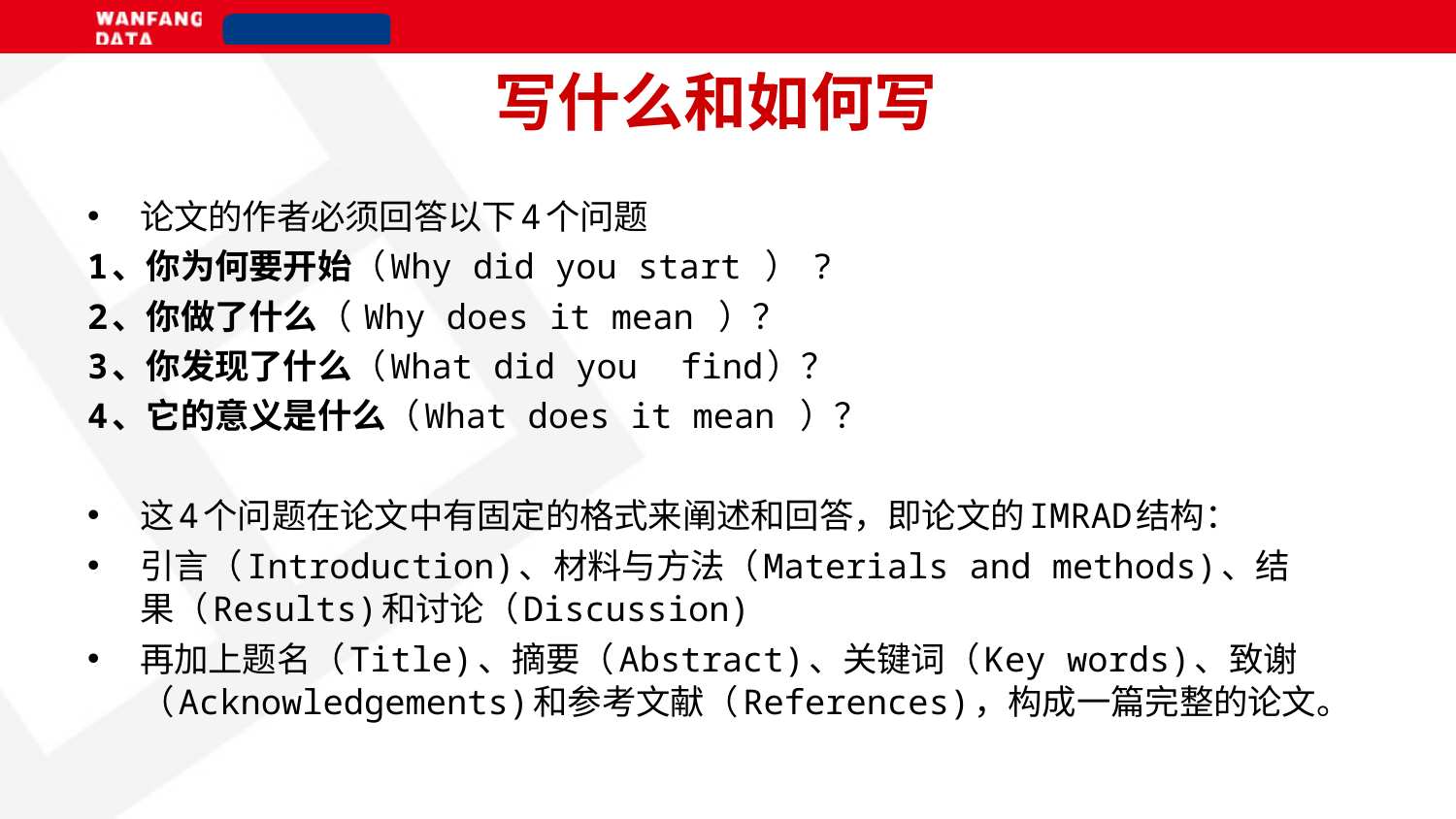

# 写什么和如何写
论文的作者必须回答以下4个问题
1、你为何要开始（Why did you start ） ?
2、你做了什么（ Why does it mean ）？
3、你发现了什么（What did you　find）？
4、它的意义是什么（What does it mean ）？

这4个问题在论文中有固定的格式来阐述和回答，即论文的IMRAD结构：
引言（Introduction)、材料与方法（Materials and methods)、结果（Results)和讨论（Discussion)
再加上题名（Title)、摘要（Abstract)、关键词（Key words)、致谢（Acknowledgements)和参考文献（References)，构成一篇完整的论文。